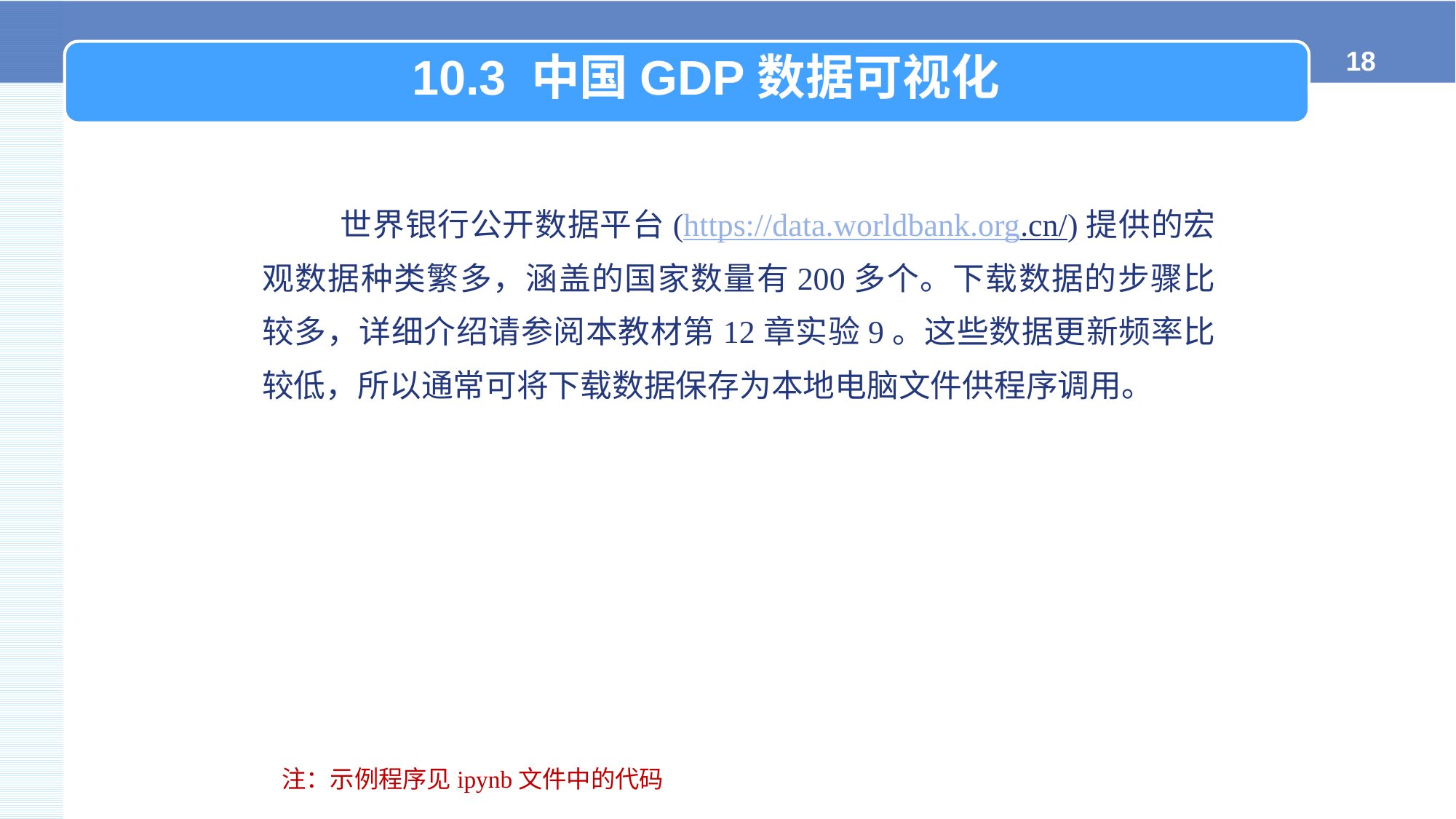

10.3 中国GDP数据可视化
         世界银行公开数据平台(https://data.worldbank.org.cn/)提供的宏观数据种类繁多，涵盖的国家数量有200多个。下载数据的步骤比较多，详细介绍请参阅本教材第12章实验9。这些数据更新频率比较低，所以通常可将下载数据保存为本地电脑文件供程序调用。
注：示例程序见ipynb文件中的代码